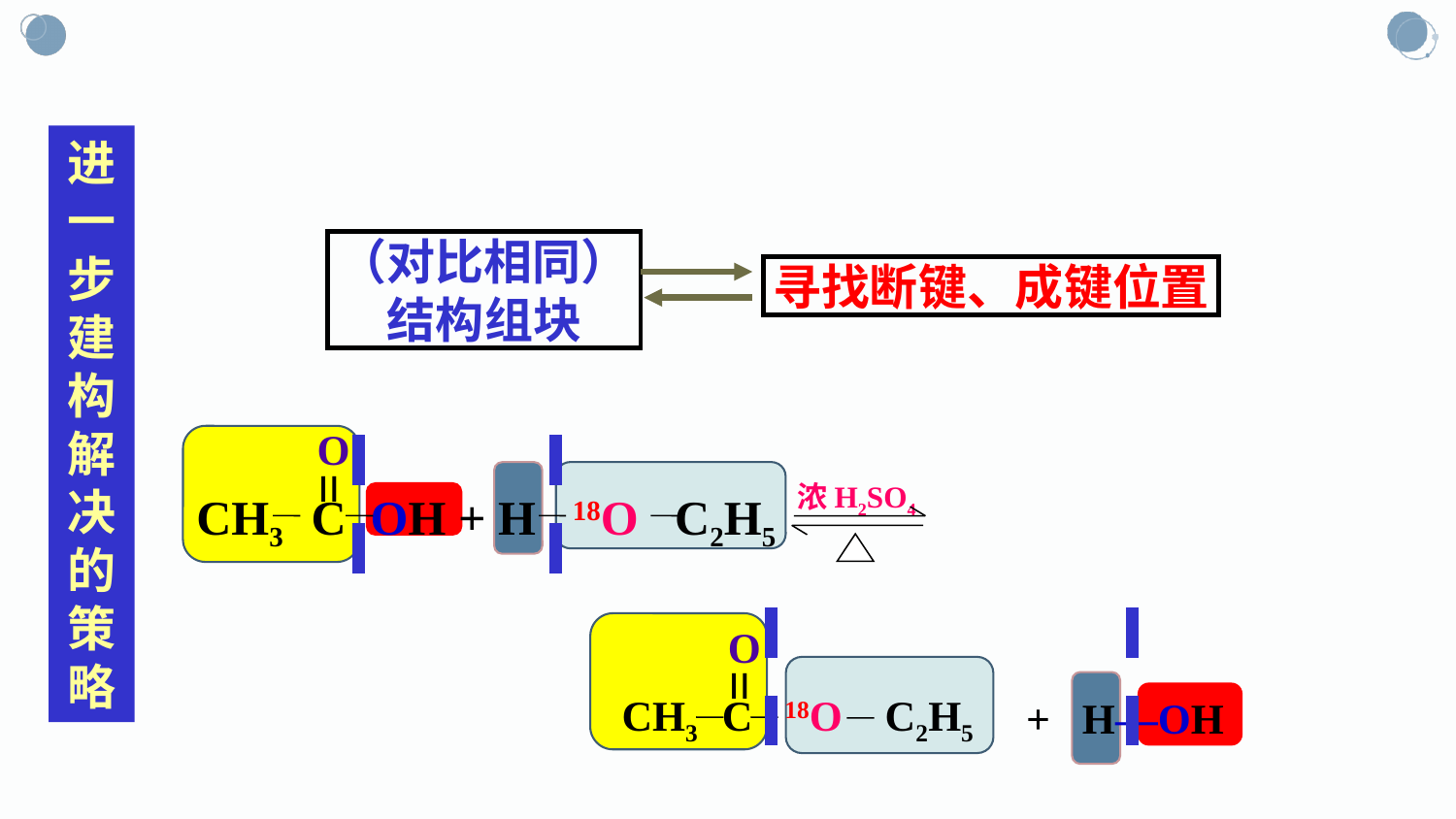

进一步建构解决的策略
（对比相同）结构组块
寻找断键、成键位置
O
=
浓H2SO4

CH3    C  OH + H   18O   C2H5

O
=
CH3    C   18O    C2H5

+   H―OH